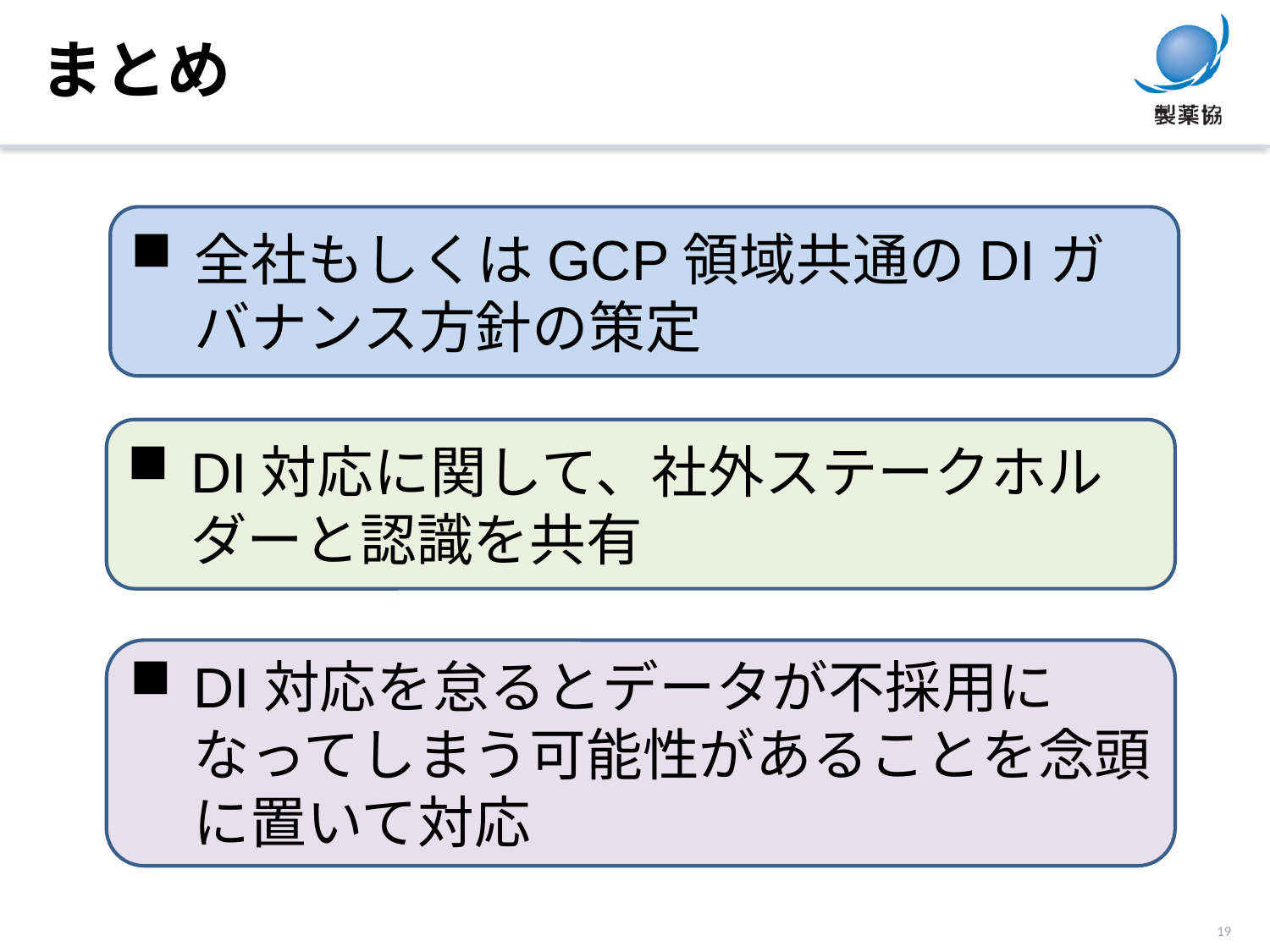

まとめ

全社もしくはGCP領域共通のDIガバナンス方針の策定

DI対応に関して、社外ステークホルダーと認識を共有
DI対応を怠るとデータが不採用になってしまう可能性があることを念頭に置いて対応
19